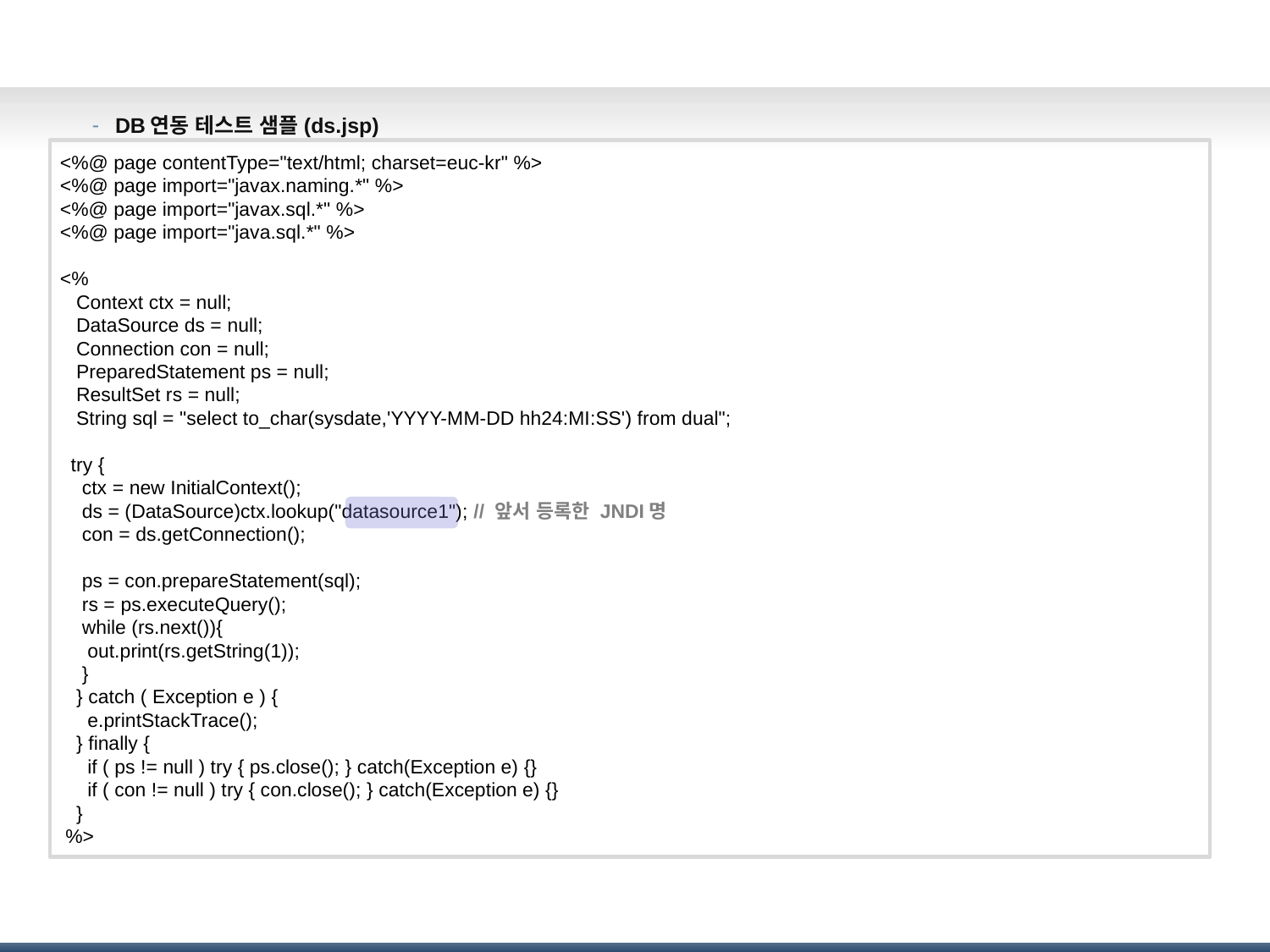

# DataSource 설정(7/7)
DB연동 테스트 샘플(ds.jsp)
<%@ page contentType="text/html; charset=euc-kr" %>
<%@ page import="javax.naming.*" %>
<%@ page import="javax.sql.*" %>
<%@ page import="java.sql.*" %>

<%
   Context ctx = null;
   DataSource ds = null;
   Connection con = null;
   PreparedStatement ps = null;
   ResultSet rs = null;
   String sql = "select to_char(sysdate,'YYYY-MM-DD hh24:MI:SS') from dual";

  try {
    ctx = new InitialContext();
    ds = (DataSource)ctx.lookup("datasource1"); // 앞서 등록한 JNDI명
    con = ds.getConnection();

    ps = con.prepareStatement(sql);
    rs = ps.executeQuery();
    while (rs.next()){
     out.print(rs.getString(1));
    }
   } catch ( Exception e ) {
     e.printStackTrace();
   } finally {
     if ( ps != null ) try { ps.close(); } catch(Exception e) {}
     if ( con != null ) try { con.close(); } catch(Exception e) {}
   }
 %>